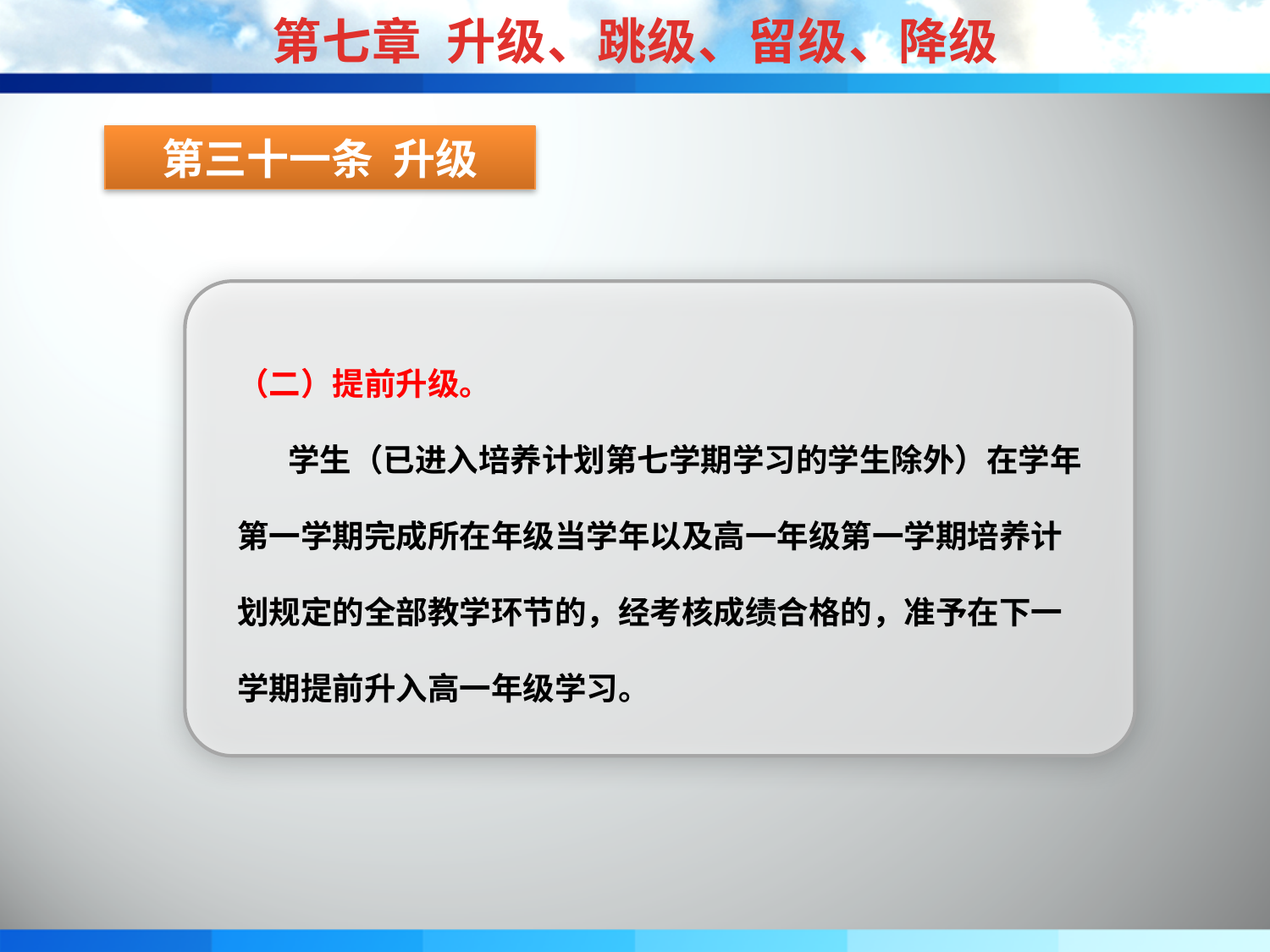

第七章  升级、跳级、留级、降级
第三十一条  升级

（二）提前升级。
      学生（已进入培养计划第七学期学习的学生除外）在学年第一学期完成所在年级当学年以及高一年级第一学期培养计划规定的全部教学环节的，经考核成绩合格的，准予在下一学期提前升入高一年级学习。